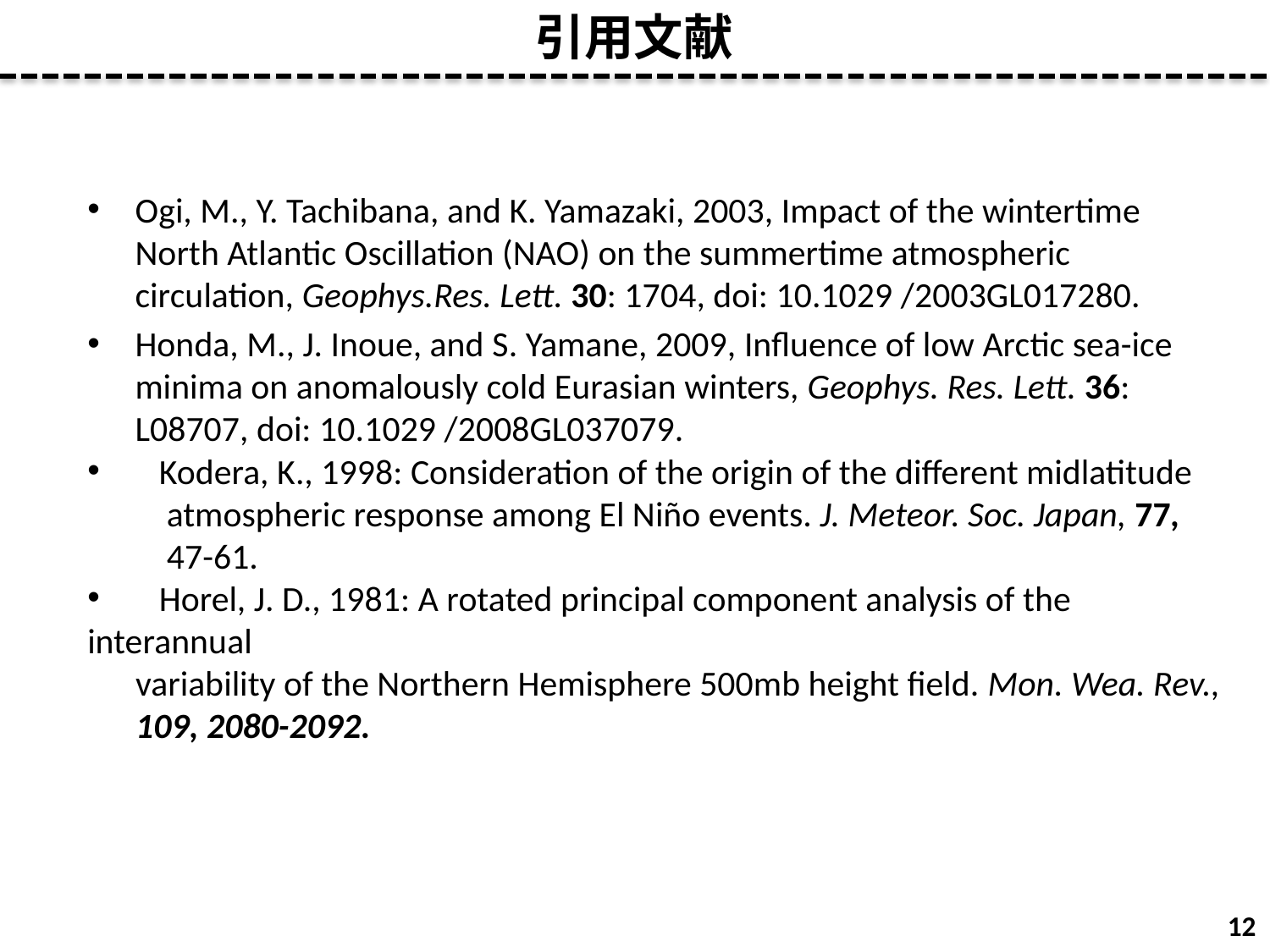

引用文献
Ogi, M., Y. Tachibana, and K. Yamazaki, 2003, Impact of the wintertime North Atlantic Oscillation (NAO) on the summertime atmospheric circulation, Geophys.Res. Lett. 30: 1704, doi: 10.1029 /2003GL017280.
Honda, M., J. Inoue, and S. Yamane, 2009, Influence of low Arctic sea-ice minima on anomalously cold Eurasian winters, Geophys. Res. Lett. 36: L08707, doi: 10.1029 /2008GL037079.
　  Kodera, K., 1998: Consideration of the origin of the different midlatitude
　　atmospheric response among El Niño events. J. Meteor. Soc. Japan, 77,
　　47-61.
　  Horel, J. D., 1981: A rotated principal component analysis of the interannual
      variability of the Northern Hemisphere 500mb height field. Mon. Wea. Rev.,
      109, 2080-2092.
12